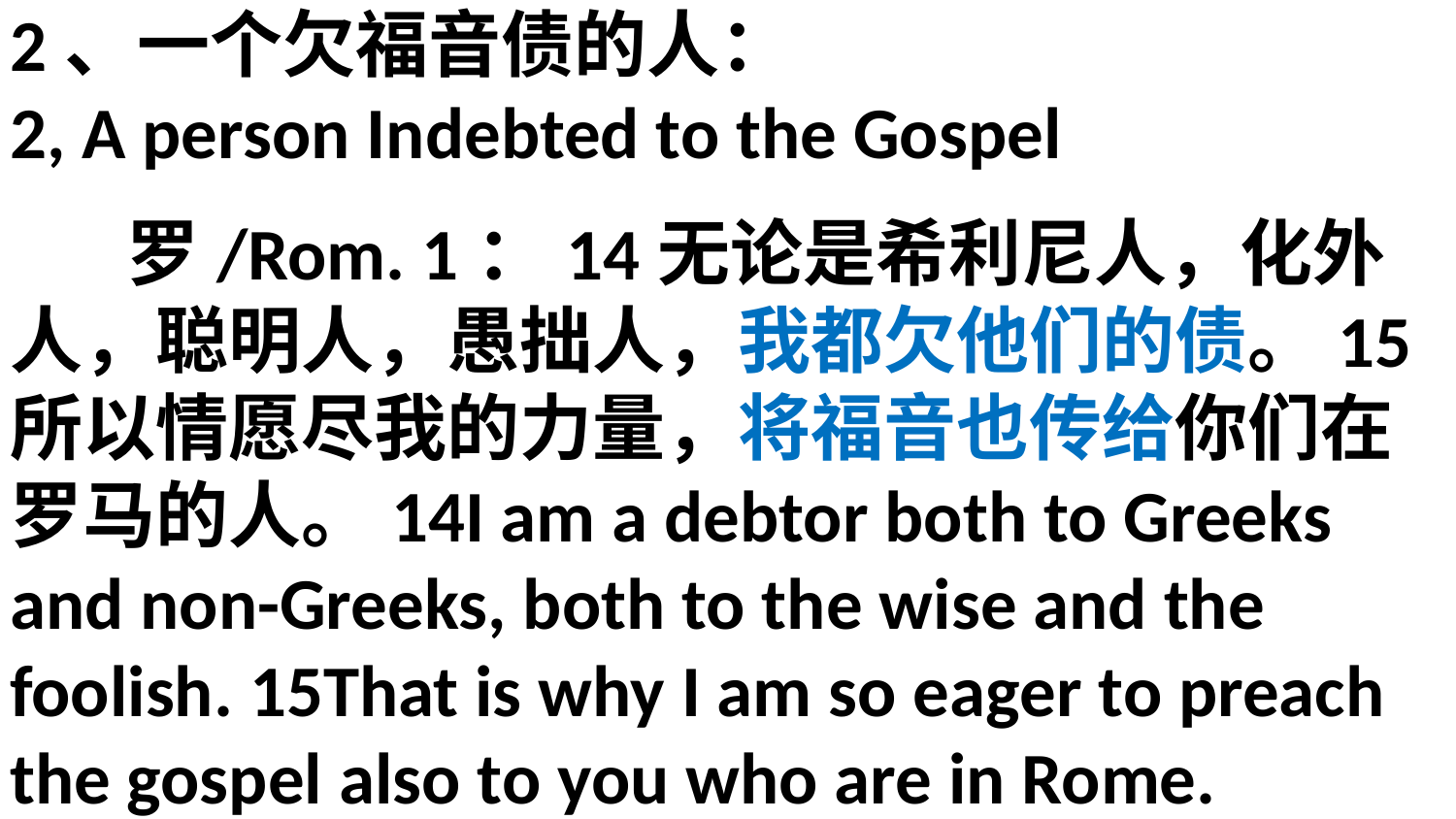

# 2、一个欠福音债的人： 2, A person Indebted to the Gospel 罗/Rom. 1：14无论是希利尼人，化外人，聪明人，愚拙人，我都欠他们的债。15所以情愿尽我的力量，将福音也传给你们在罗马的人。14I am a debtor both to Greeks and non-Greeks, both to the wise and the foolish. 15That is why I am so eager to preach the gospel also to you who are in Rome.